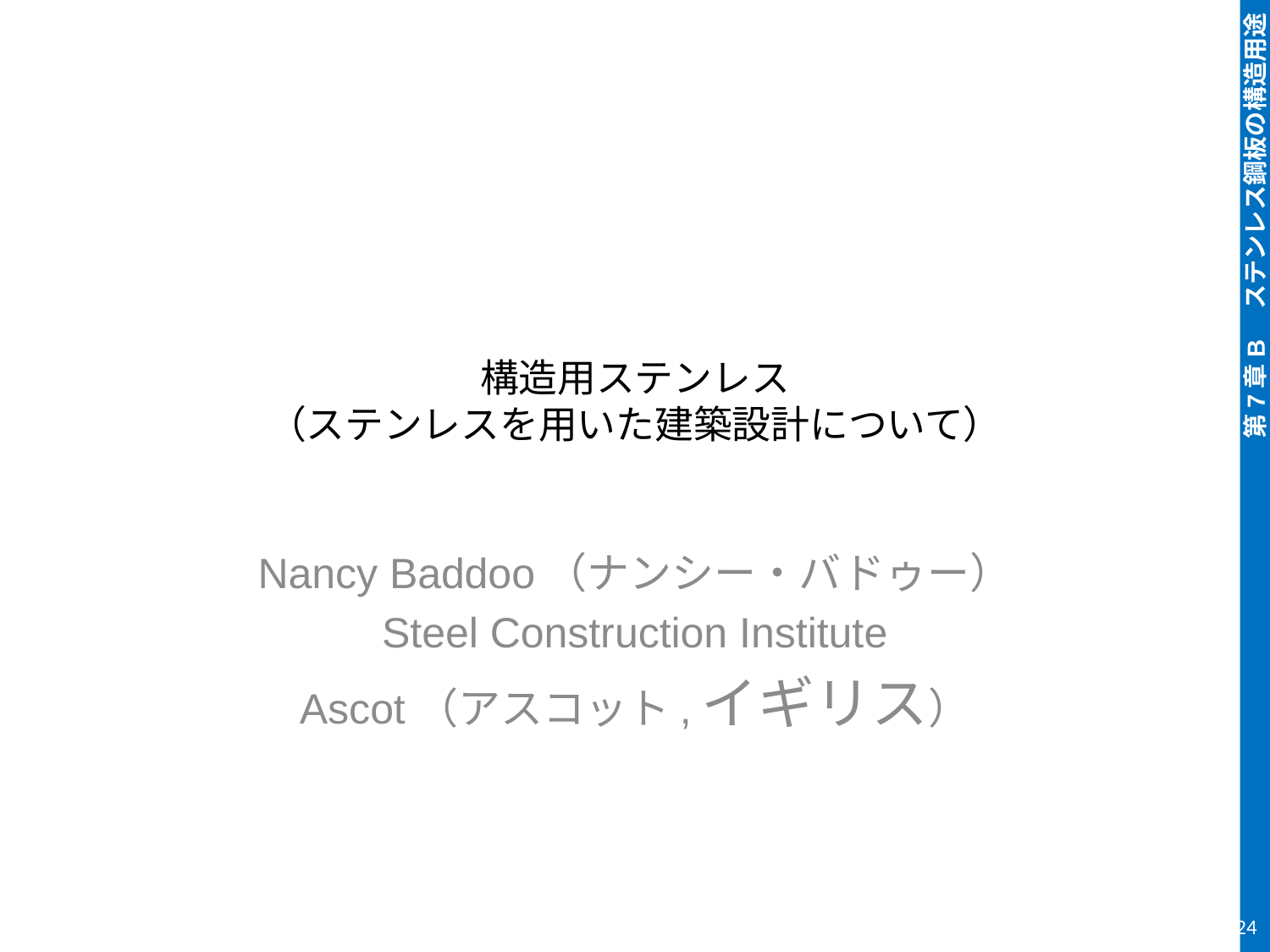

# 構造用ステンレス （ステンレスを用いた建築設計について）
Nancy Baddoo（ナンシー・バドゥー）
Steel Construction Institute
Ascot（アスコット,イギリス）

24